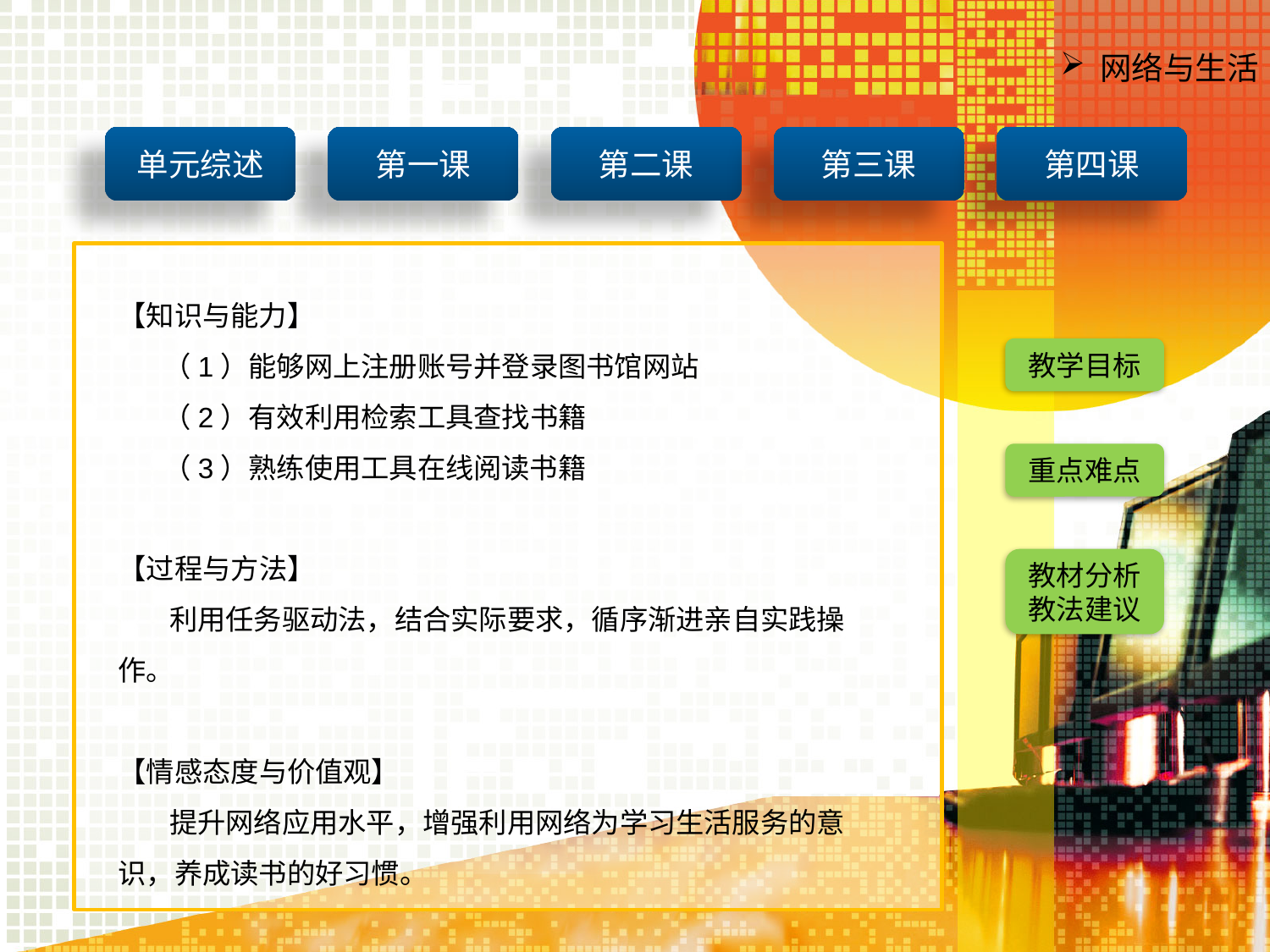

【知识与能力】
      （1）能够网上注册账号并登录图书馆网站
      （2）有效利用检索工具查找书籍
      （3）熟练使用工具在线阅读书籍

【过程与方法】
       利用任务驱动法，结合实际要求，循序渐进亲自实践操作。

【情感态度与价值观】
       提升网络应用水平，增强利用网络为学习生活服务的意识，养成读书的好习惯。